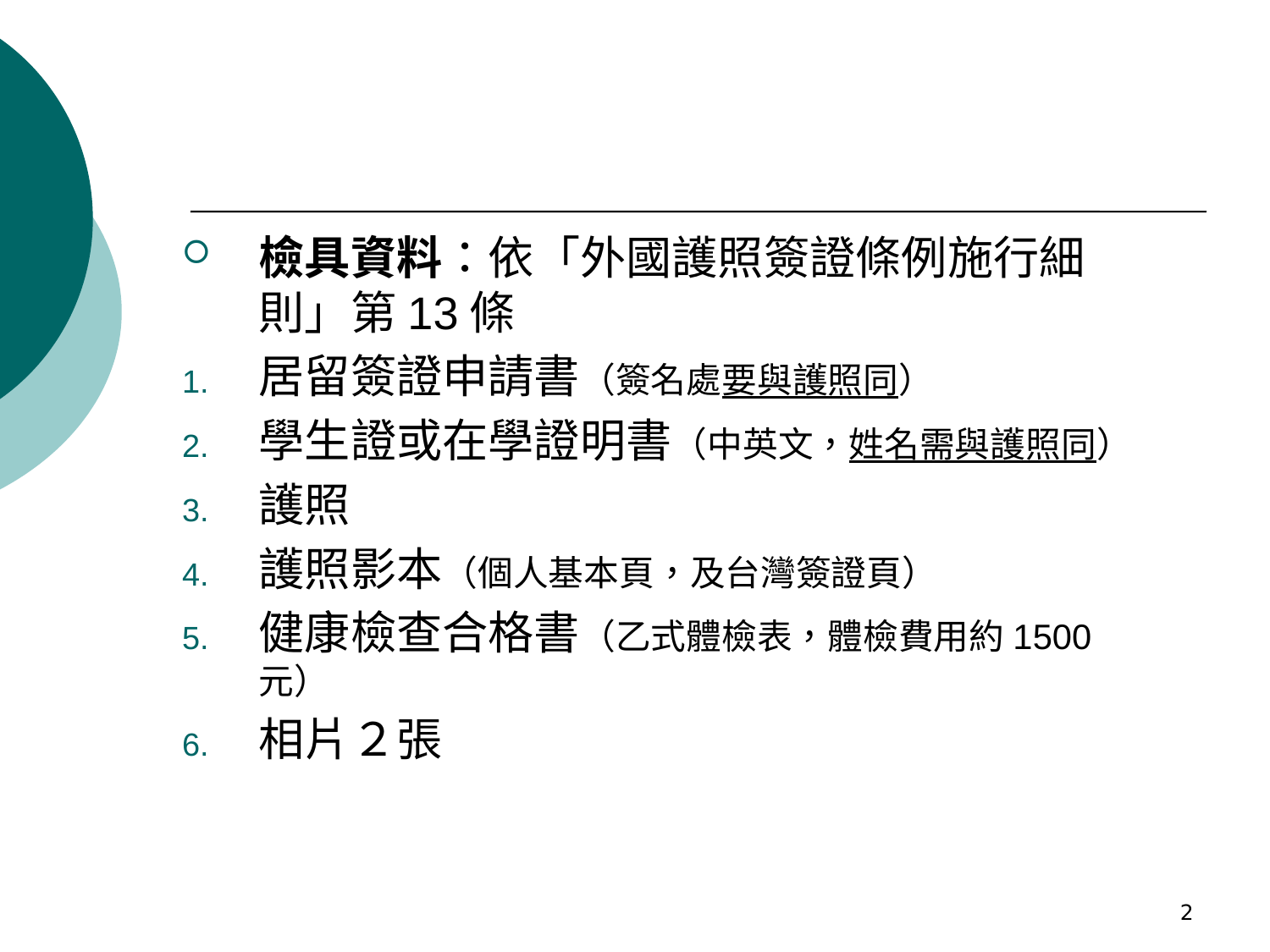

#
檢具資料：依「外國護照簽證條例施行細則」第13條
居留簽證申請書（簽名處要與護照同）
學生證或在學證明書（中英文，姓名需與護照同）
護照
護照影本（個人基本頁，及台灣簽證頁）
健康檢查合格書（乙式體檢表，體檢費用約1500元）
相片２張

2